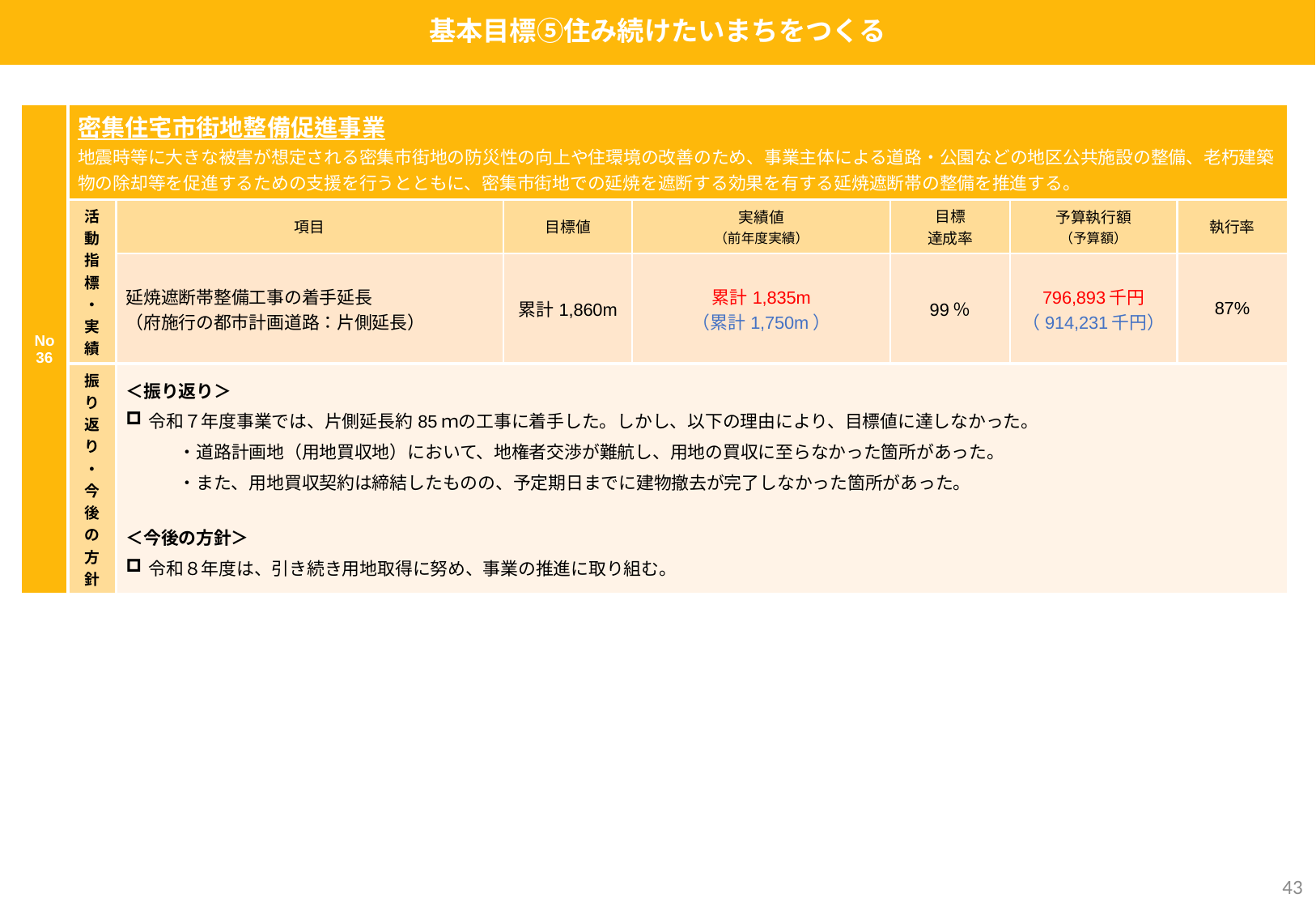

基本目標⑤住み続けたいまちをつくる
| No36 | 密集住宅市街地整備促進事業 地震時等に大きな被害が想定される密集市街地の防災性の向上や住環境の改善のため、事業主体による道路・公園などの地区公共施設の整備、老朽建築物の除却等を促進するための支援を行うとともに、密集市街地での延焼を遮断する効果を有する延焼遮断帯の整備を推進する。 |  |  |  |  |  |  |
| --- | --- | --- | --- | --- | --- | --- | --- |
|  | 活動指標・実績 | 項目 | 目標値 | 実績値 （前年度実績） | 目標 達成率 | 予算執行額 （予算額） | 執行率 |
|  |  | 延焼遮断帯整備工事の着手延長 （府施行の都市計画道路：片側延長） | 累計1,860m | 累計1,835m （累計1,750m） | 99％ | 796,893千円 （914,231千円） | 87% |
|  | 振り返り・今後の方針 | ＜振り返り＞ 令和７年度事業では、片側延長約85ｍの工事に着手した。しかし、以下の理由により、目標値に達しなかった。 　　　・道路計画地（用地買収地）において、地権者交渉が難航し、用地の買収に至らなかった箇所があった。 　　　・また、用地買収契約は締結したものの、予定期日までに建物撤去が完了しなかった箇所があった。 ＜今後の方針＞ 令和８年度は、引き続き用地取得に努め、事業の推進に取り組む。 |  |  |  |  |  |
43